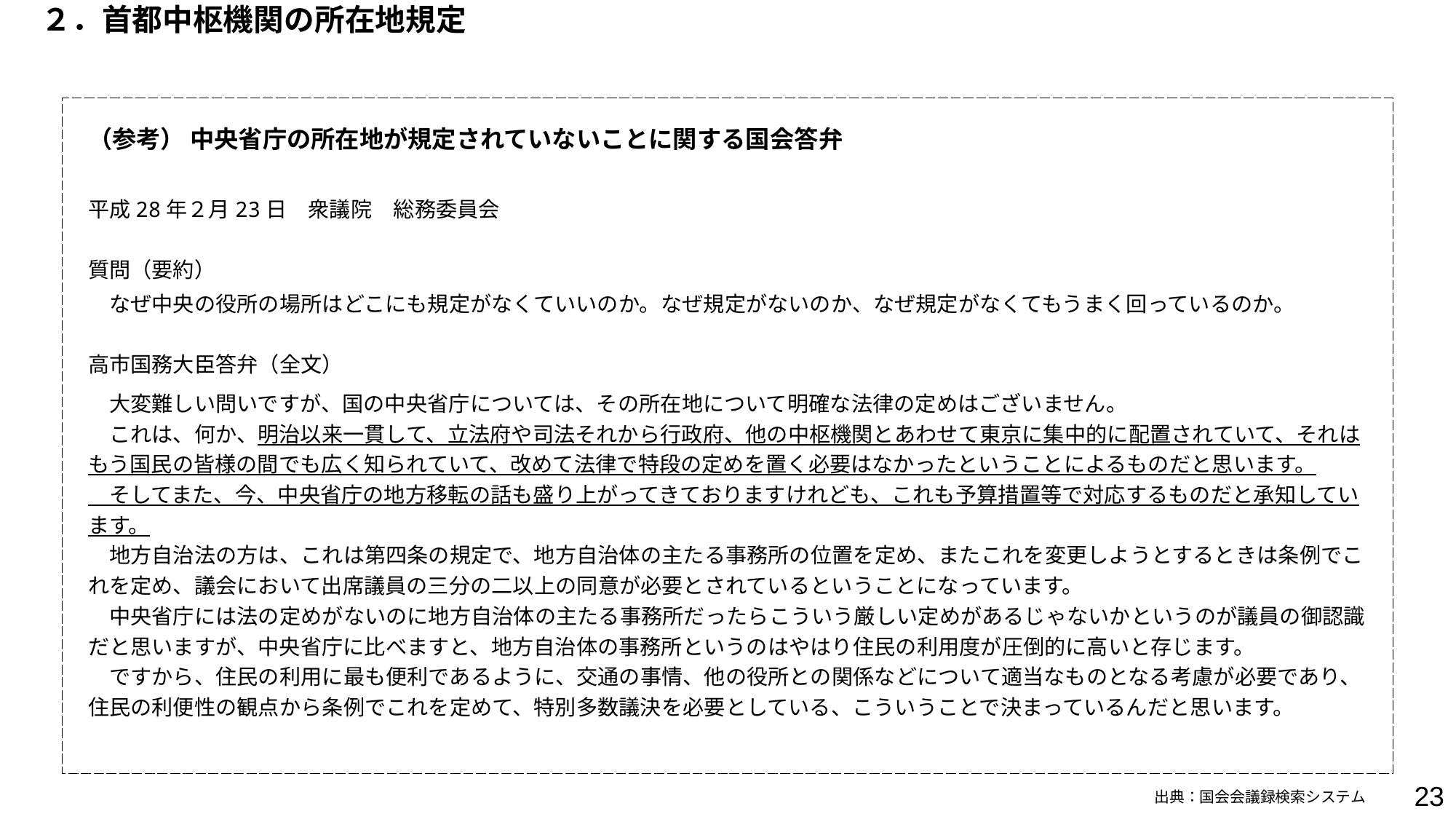

２．首都中枢機関の所在地規定
（参考） 中央省庁の所在地が規定されていないことに関する国会答弁

平成28年２月23日　衆議院　総務委員会

質問（要約）
　なぜ中央の役所の場所はどこにも規定がなくていいのか。なぜ規定がないのか、なぜ規定がなくてもうまく回っているのか。

高市国務大臣答弁（全文）
　大変難しい問いですが、国の中央省庁については、その所在地について明確な法律の定めはございません。
　これは、何か、明治以来一貫して、立法府や司法それから行政府、他の中枢機関とあわせて東京に集中的に配置されていて、それはもう国民の皆様の間でも広く知られていて、改めて法律で特段の定めを置く必要はなかったということによるものだと思います。
　そしてまた、今、中央省庁の地方移転の話も盛り上がってきておりますけれども、これも予算措置等で対応するものだと承知しています。
　地方自治法の方は、これは第四条の規定で、地方自治体の主たる事務所の位置を定め、またこれを変更しようとするときは条例でこれを定め、議会において出席議員の三分の二以上の同意が必要とされているということになっています。
　中央省庁には法の定めがないのに地方自治体の主たる事務所だったらこういう厳しい定めがあるじゃないかというのが議員の御認識だと思いますが、中央省庁に比べますと、地方自治体の事務所というのはやはり住民の利用度が圧倒的に高いと存じます。
　ですから、住民の利用に最も便利であるように、交通の事情、他の役所との関係などについて適当なものとなる考慮が必要であり、住民の利便性の観点から条例でこれを定めて、特別多数議決を必要としている、こういうことで決まっているんだと思います。
23
出典：国会会議録検索システム